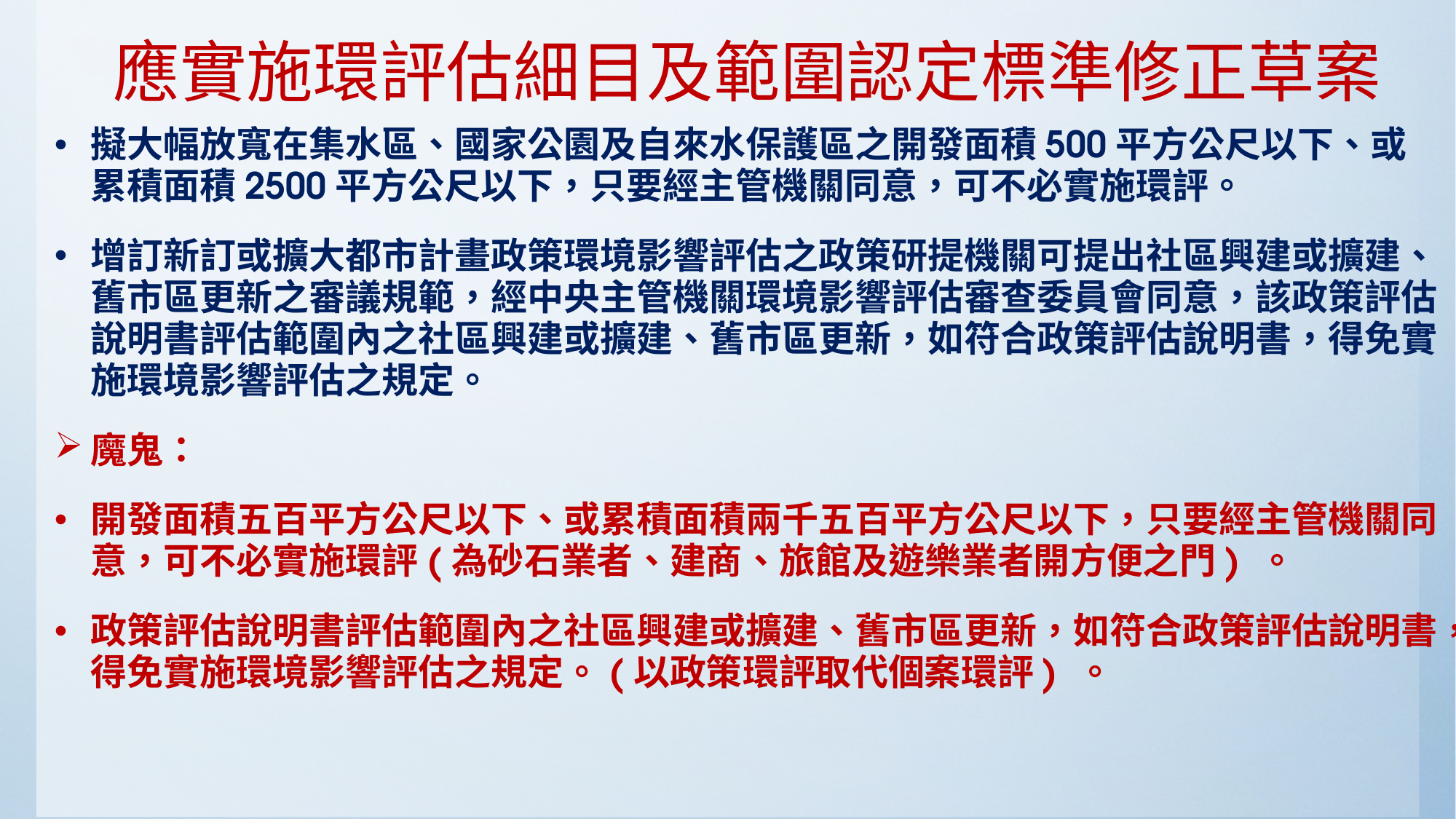

# 應實施環評估細目及範圍認定標準修正草案
擬大幅放寬在集水區、國家公園及自來水保護區之開發面積500平方公尺以下、或累積面積2500平方公尺以下，只要經主管機關同意，可不必實施環評。
增訂新訂或擴大都市計畫政策環境影響評估之政策研提機關可提出社區興建或擴建、舊市區更新之審議規範，經中央主管機關環境影響評估審查委員會同意，該政策評估說明書評估範圍內之社區興建或擴建、舊市區更新，如符合政策評估說明書，得免實施環境影響評估之規定。
魔鬼：
開發面積五百平方公尺以下、或累積面積兩千五百平方公尺以下，只要經主管機關同意，可不必實施環評(為砂石業者、建商、旅館及遊樂業者開方便之門) 。
政策評估說明書評估範圍內之社區興建或擴建、舊市區更新，如符合政策評估說明書，得免實施環境影響評估之規定。(以政策環評取代個案環評) 。